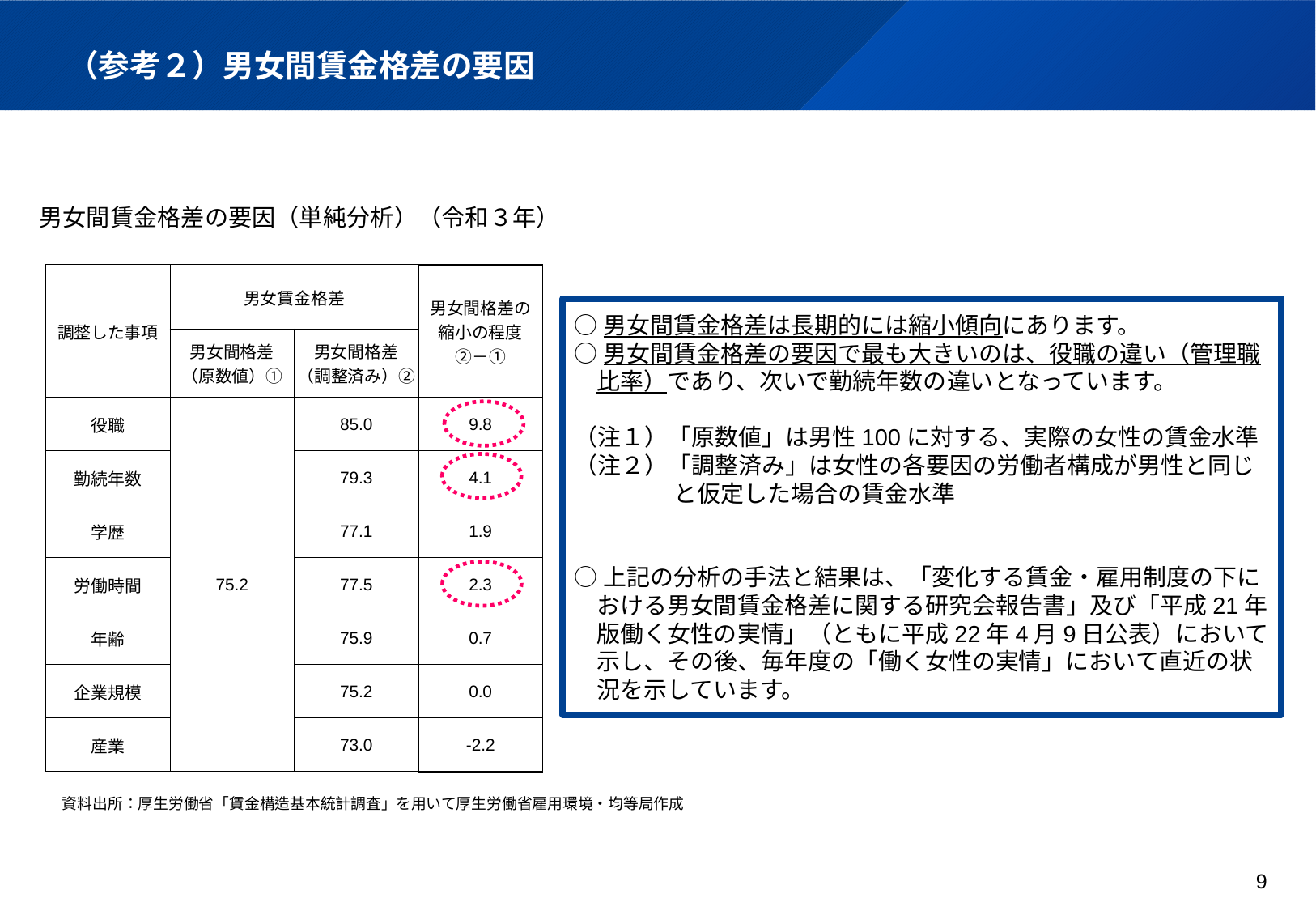

（参考２）男女間賃金格差の要因
男女間賃金格差の要因（単純分析）（令和３年）
| 調整した事項 | 男女賃金格差 |  | 男女間格差の 縮小の程度 ②－① |
| --- | --- | --- | --- |
|  | 男女間格差 （原数値）① | 男女間格差 （調整済み）② |  |
| 役職 | 75.2 | 85.0 | 9.8 |
| 勤続年数 |  | 79.3 | 4.1 |
| 学歴 |  | 77.1 | 1.9 |
| 労働時間 |  | 77.5 | 2.3 |
| 年齢 |  | 75.9 | 0.7 |
| 企業規模 |  | 75.2 | 0.0 |
| 産業 |  | 73.0 | -2.2 |

○男女間賃金格差は長期的には縮小傾向にあります。
○男女間賃金格差の要因で最も大きいのは、役職の違い（管理職比率）であり、次いで勤続年数の違いとなっています。

（注１）「原数値」は男性100に対する、実際の女性の賃金水準
（注２）「調整済み」は女性の各要因の労働者構成が男性と同じ
　　　　 と仮定した場合の賃金水準

○上記の分析の手法と結果は、「変化する賃金・雇用制度の下における男女間賃金格差に関する研究会報告書」及び「平成21年版働く女性の実情」（ともに平成22年4月9日公表）において示し、その後、毎年度の「働く女性の実情」において直近の状況を示しています。

資料出所：厚生労働省「賃金構造基本統計調査」を用いて厚生労働省雇用環境・均等局作成

9